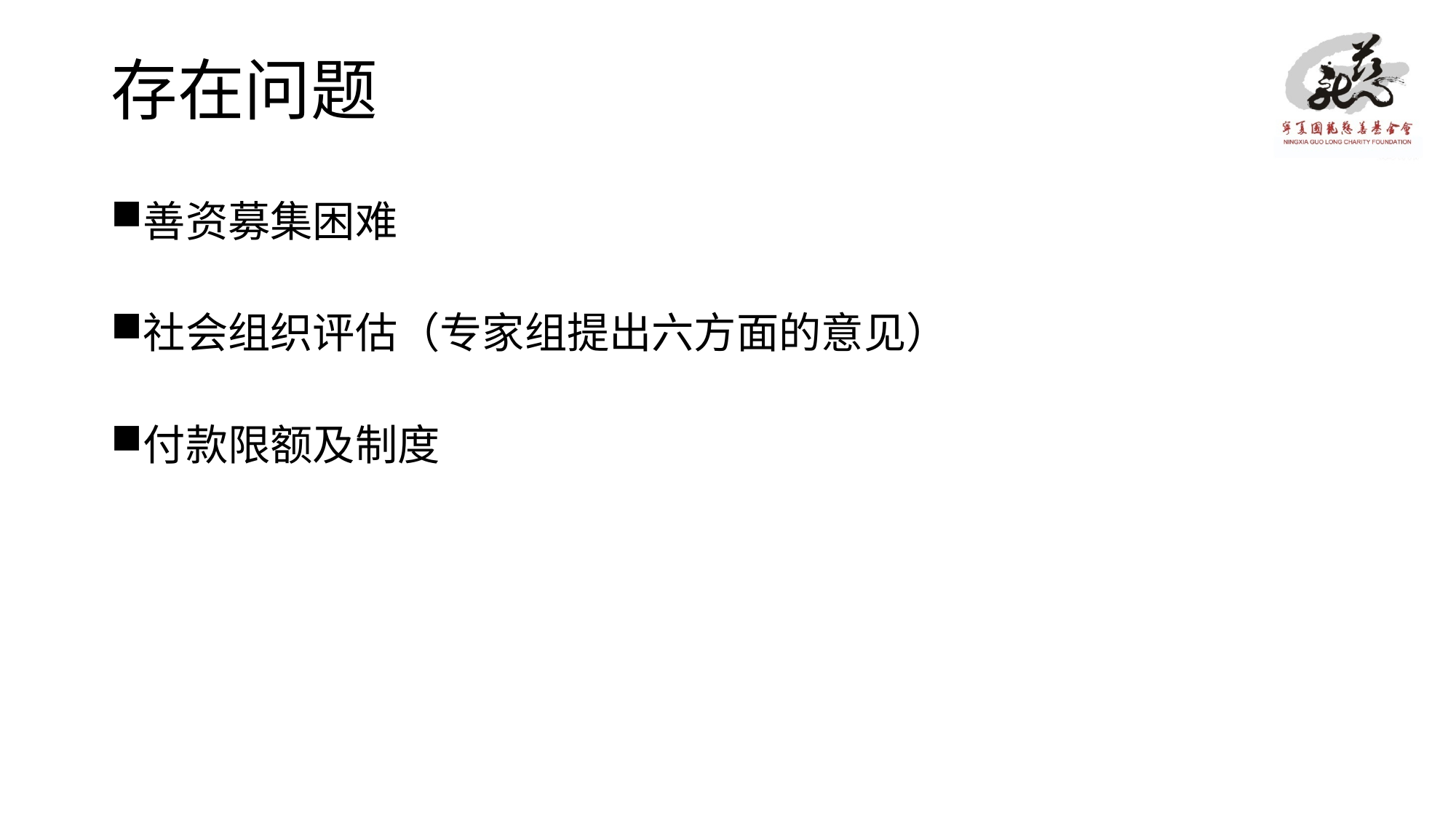

# 存在问题
善资募集困难
社会组织评估（专家组提出六方面的意见）
付款限额及制度